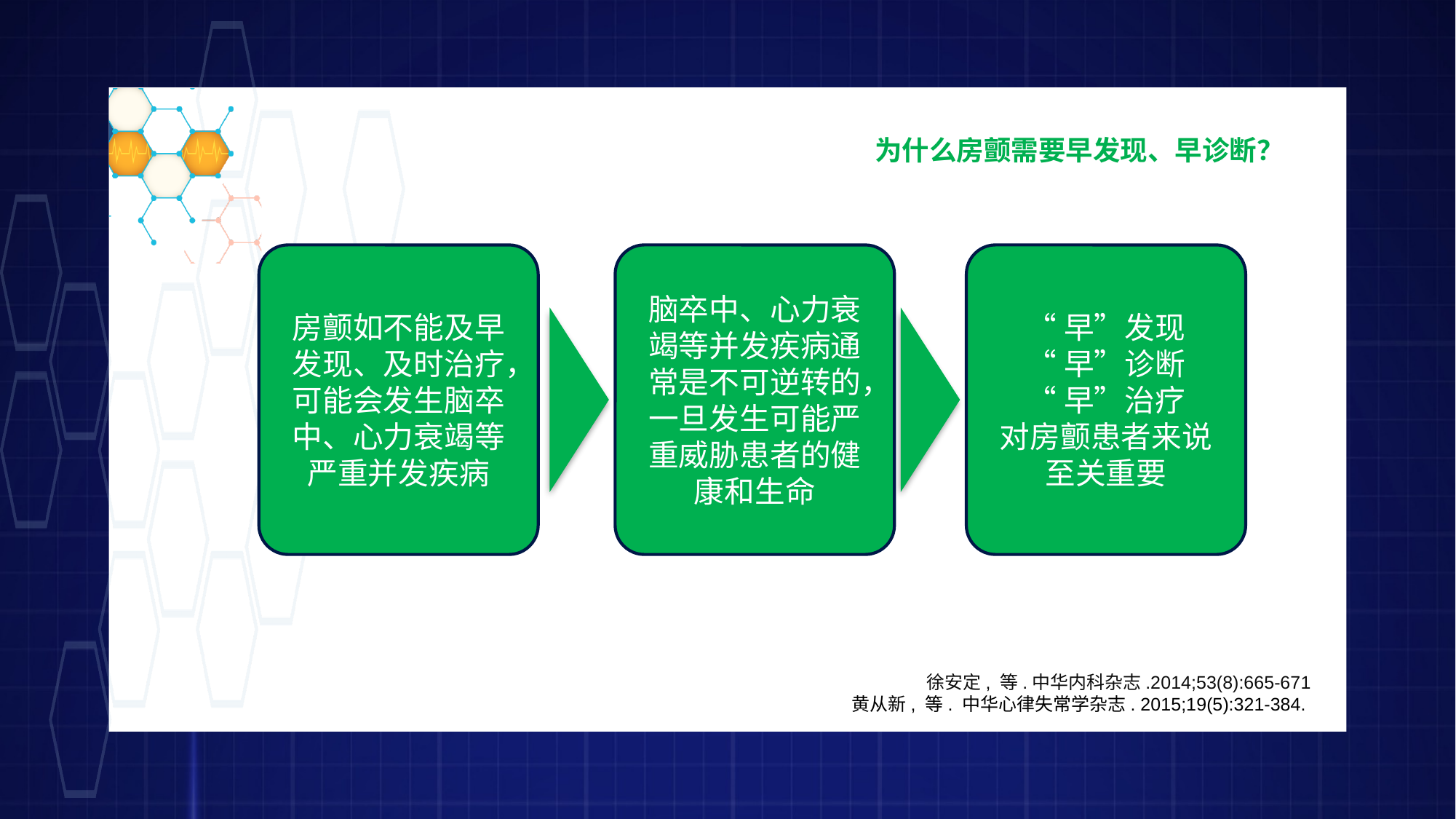

为什么房颤需要早发现、早诊断？
房颤如不能及早发现、及时治疗，可能会发生脑卒中、心力衰竭等严重并发疾病
脑卒中、心力衰竭等并发疾病通常是不可逆转的，一旦发生可能严重威胁患者的健康和生命
“早”发现
“早”诊断
“早”治疗
对房颤患者来说至关重要

徐安定, 等.中华内科杂志.2014;53(8):665-671
黄从新, 等. 中华心律失常学杂志. 2015;19(5):321-384.